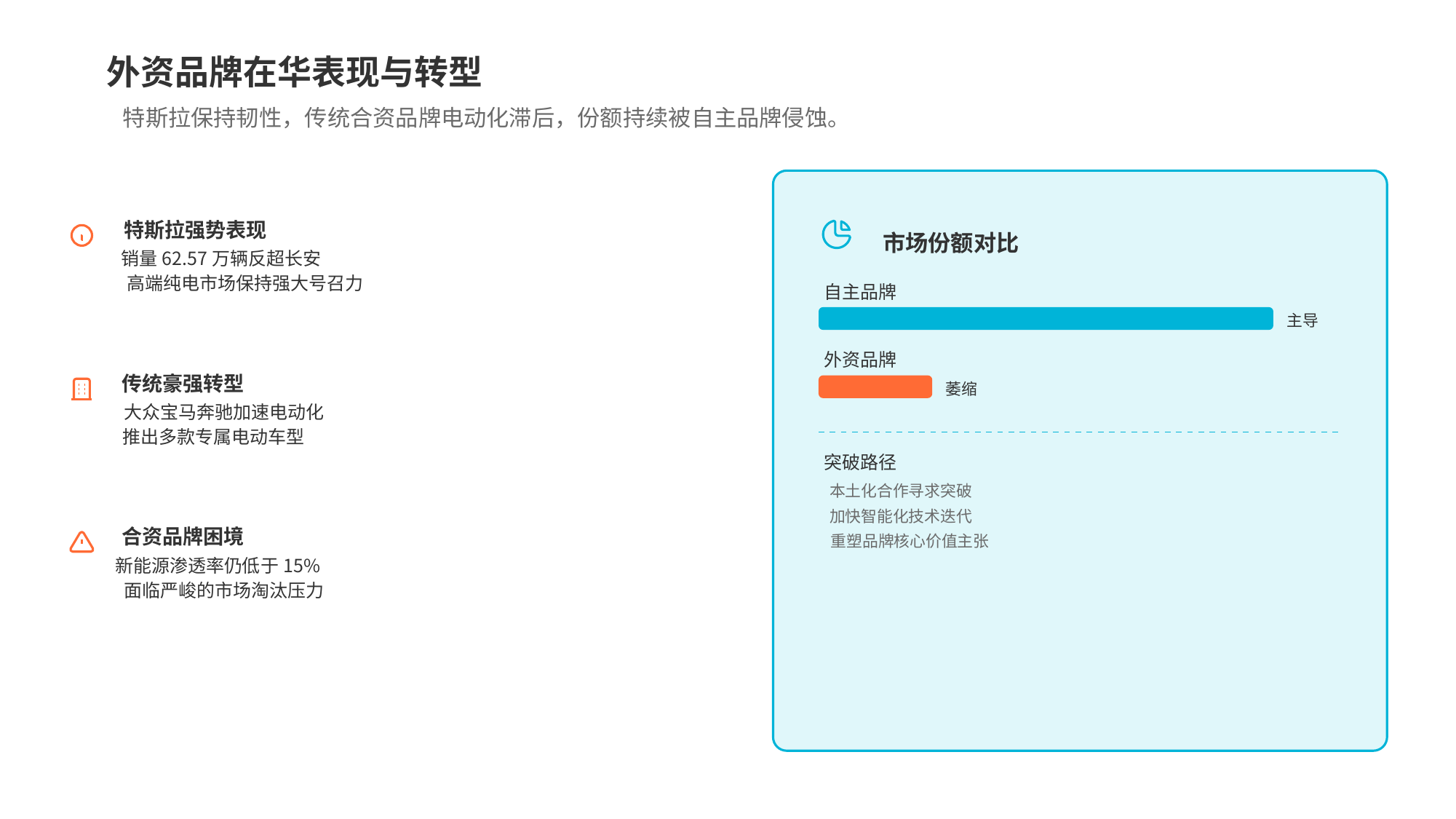

外资品牌在华表现与转型
特斯拉保持韧性，传统合资品牌电动化滞后，份额持续被自主品牌侵蚀。

市场份额对比
自主品牌

主导
外资品牌

萎缩

突破路径
本土化合作寻求突破
加快智能化技术迭代
重塑品牌核心价值主张
特斯拉强势表现

销量62.57万辆反超长安
高端纯电市场保持强大号召力
传统豪强转型

大众宝马奔驰加速电动化
推出多款专属电动车型
合资品牌困境

新能源渗透率仍低于15%
面临严峻的市场淘汰压力